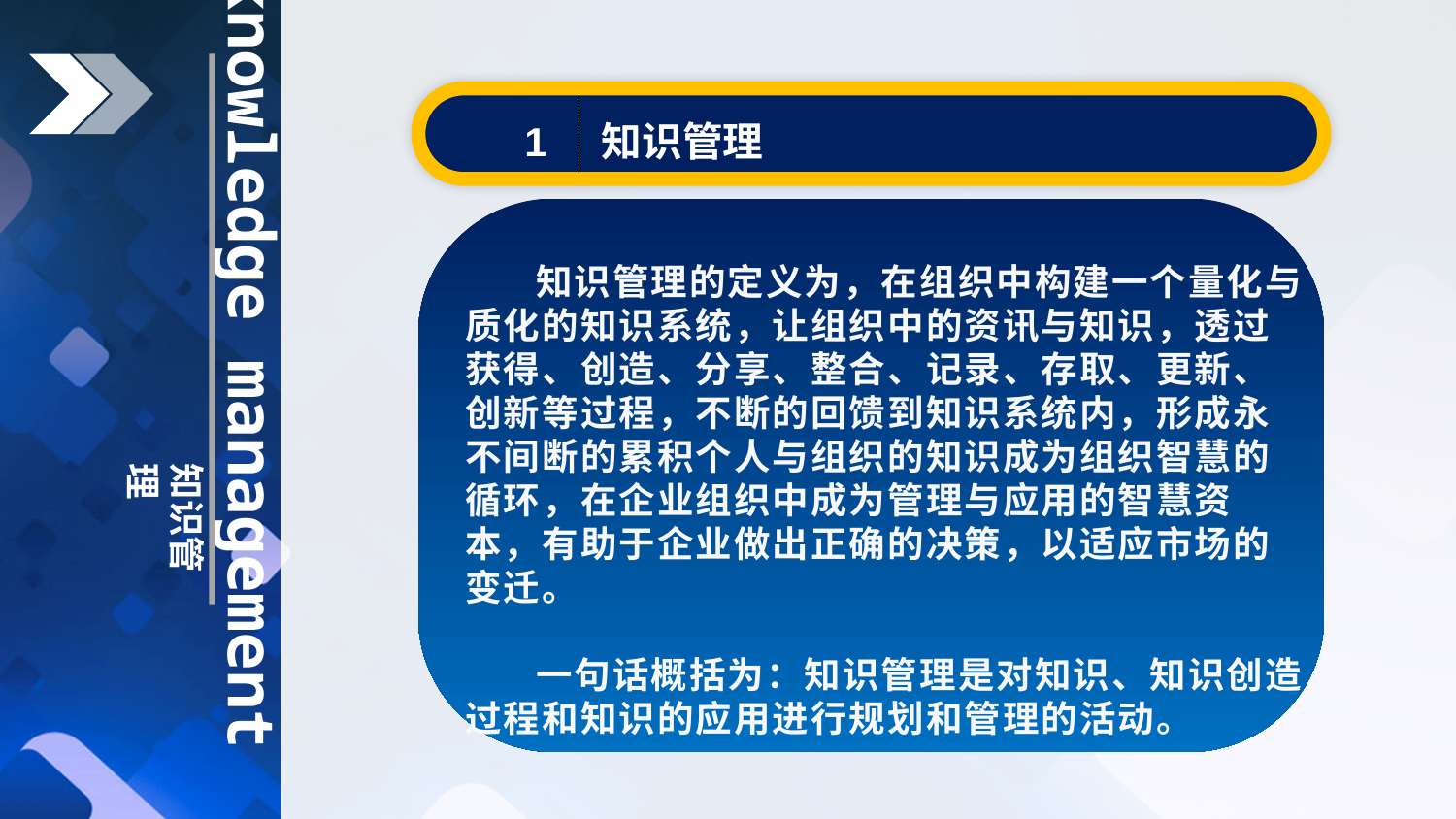

1    知识管理

      知识管理的定义为，在组织中构建一个量化与质化的知识系统，让组织中的资讯与知识，透过获得、创造、分享、整合、记录、存取、更新、创新等过程，不断的回馈到知识系统内，形成永不间断的累积个人与组织的知识成为组织智慧的循环，在企业组织中成为管理与应用的智慧资本，有助于企业做出正确的决策，以适应市场的变迁。

      一句话概括为：知识管理是对知识、知识创造过程和知识的应用进行规划和管理的活动。

knowledge management
知识管理